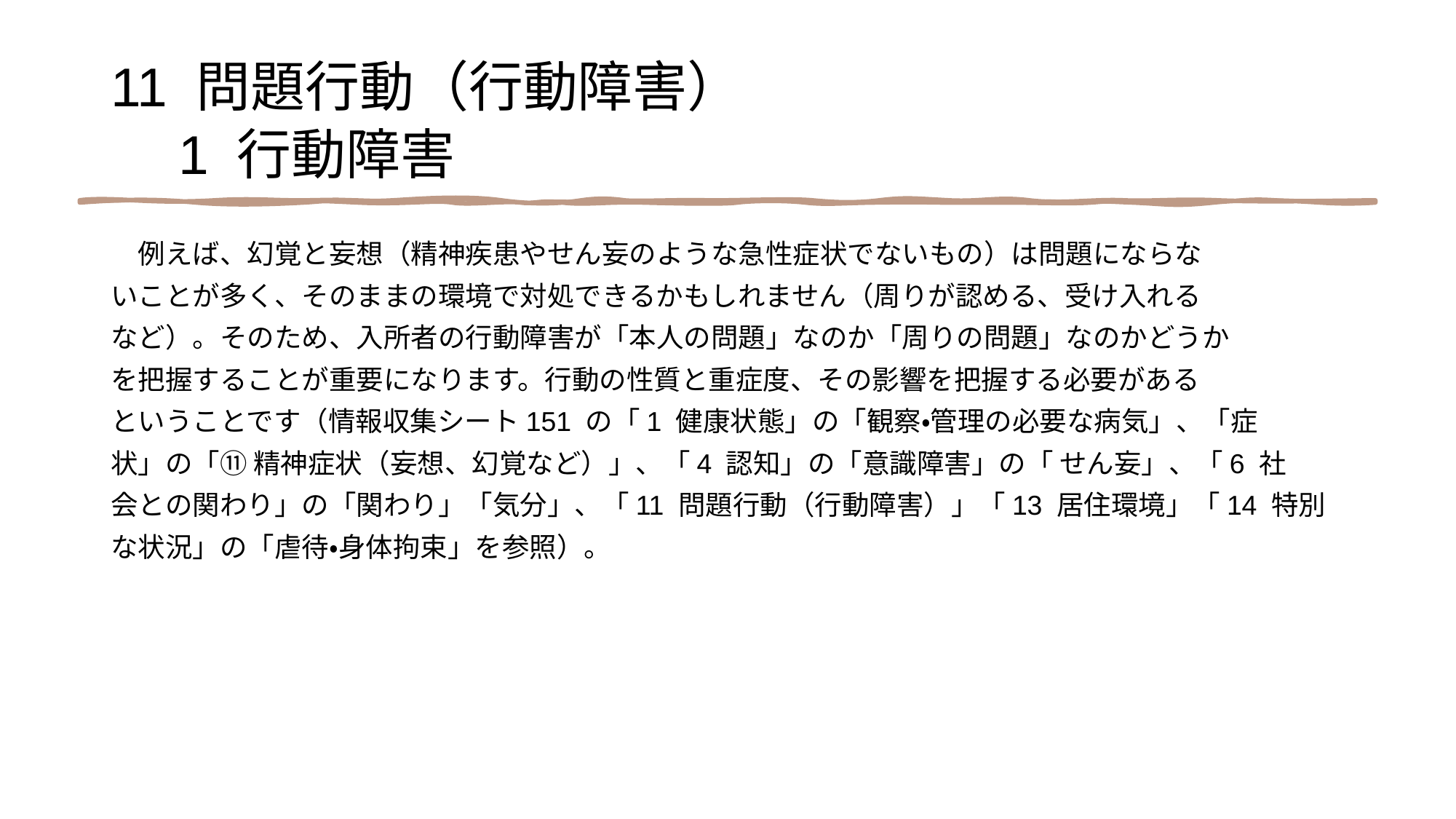

11 問題行動（行動障害）
　1 行動障害

　例えば、幻覚と妄想（精神疾患やせん妄のような急性症状でないもの）は問題にならな
いことが多く、そのままの環境で対処できるかもしれません（周りが認める、受け入れる
など）。そのため、入所者の行動障害が「本人の問題」なのか「周りの問題」なのかどうか
を把握することが重要になります。行動の性質と重症度、その影響を把握する必要がある
ということです（情報収集シート151 の「1 健康状態」の「観察・管理の必要な病気」、「症
状」の「⑪ 精神症状（妄想、幻覚など）」、「4 認知」の「意識障害」の「 せん妄」、「6 社
会との関わり」の「関わり」「気分」、「11 問題行動（行動障害）」「13 居住環境」「14 特別
な状況」の「虐待・身体拘束」を参照）。